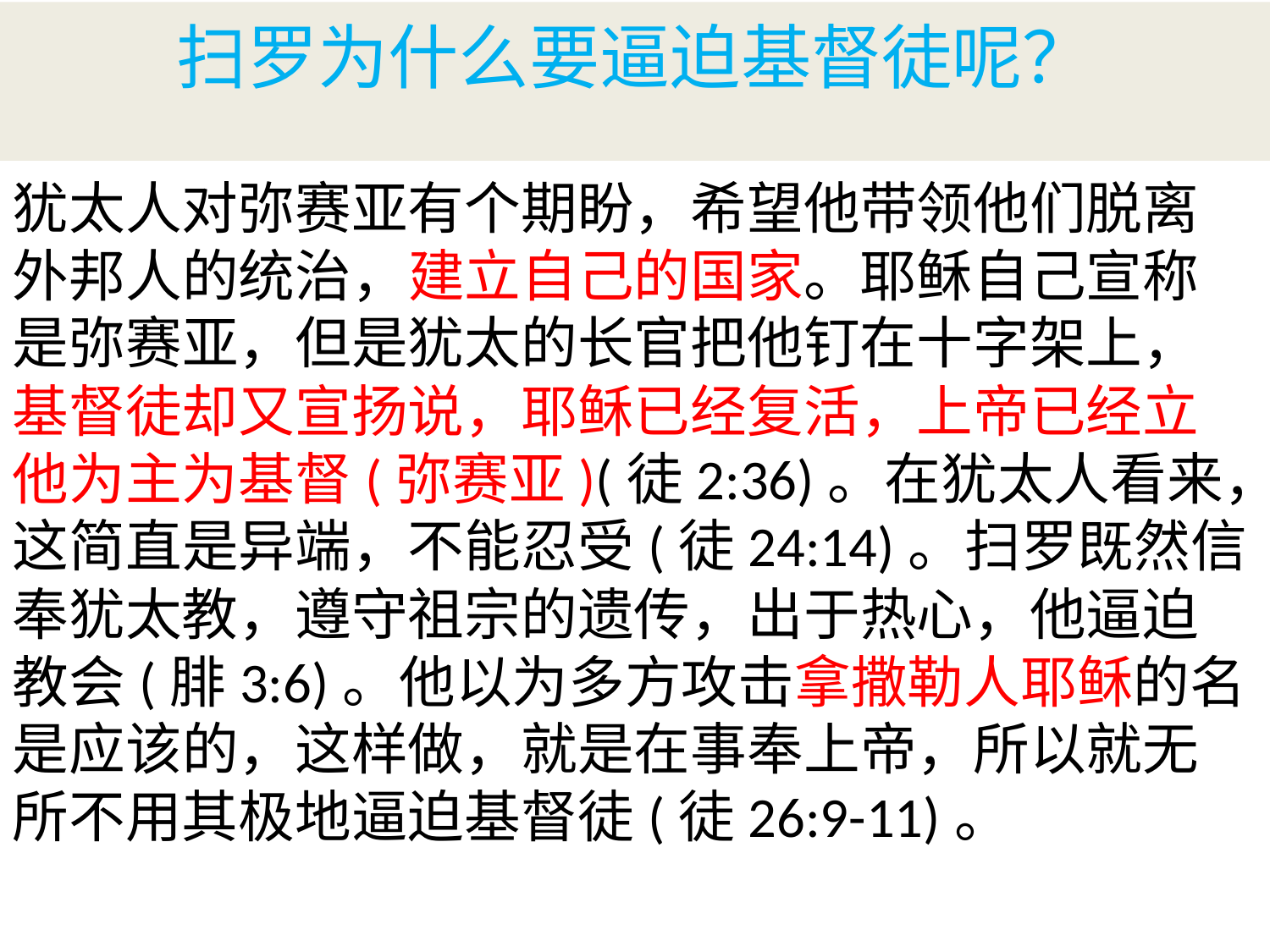

# 扫罗为什么要逼迫基督徒呢？
犹太人对弥赛亚有个期盼，希望他带领他们脱离外邦人的统治，建立自己的国家。耶稣自己宣称是弥赛亚，但是犹太的长官把他钉在十字架上，基督徒却又宣扬说，耶稣已经复活，上帝已经立他为主为基督(弥赛亚)(徒2:36)。在犹太人看来，这简直是异端，不能忍受(徒24:14)。扫罗既然信奉犹太教，遵守祖宗的遗传，出于热心，他逼迫教会(腓3:6)。他以为多方攻击拿撒勒人耶稣的名是应该的，这样做，就是在事奉上帝，所以就无所不用其极地逼迫基督徒(徒26:9-11)。